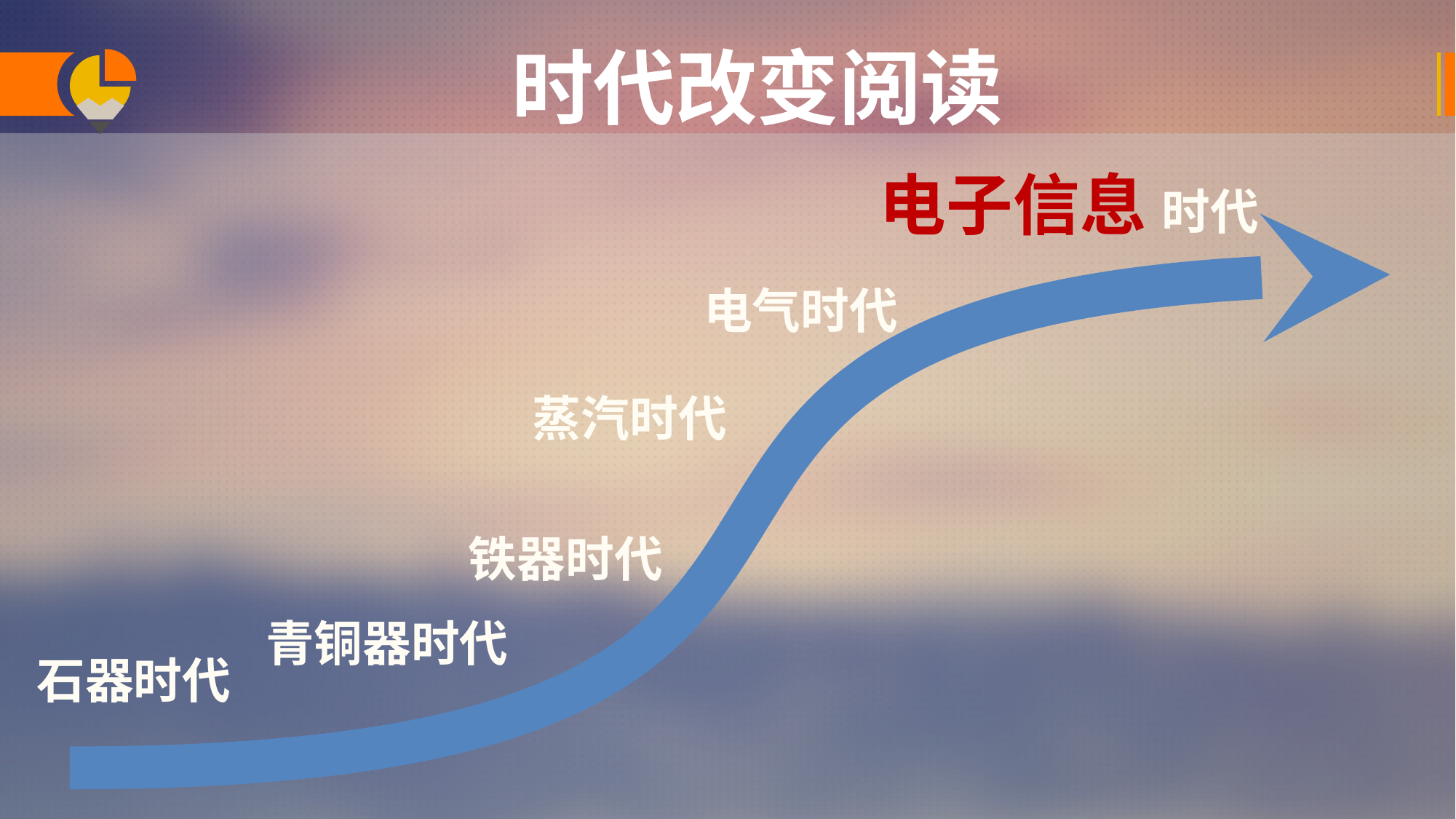

时代改变阅读

电子信息 时代
电气时代
蒸汽时代
铁器时代
青铜器时代
石器时代